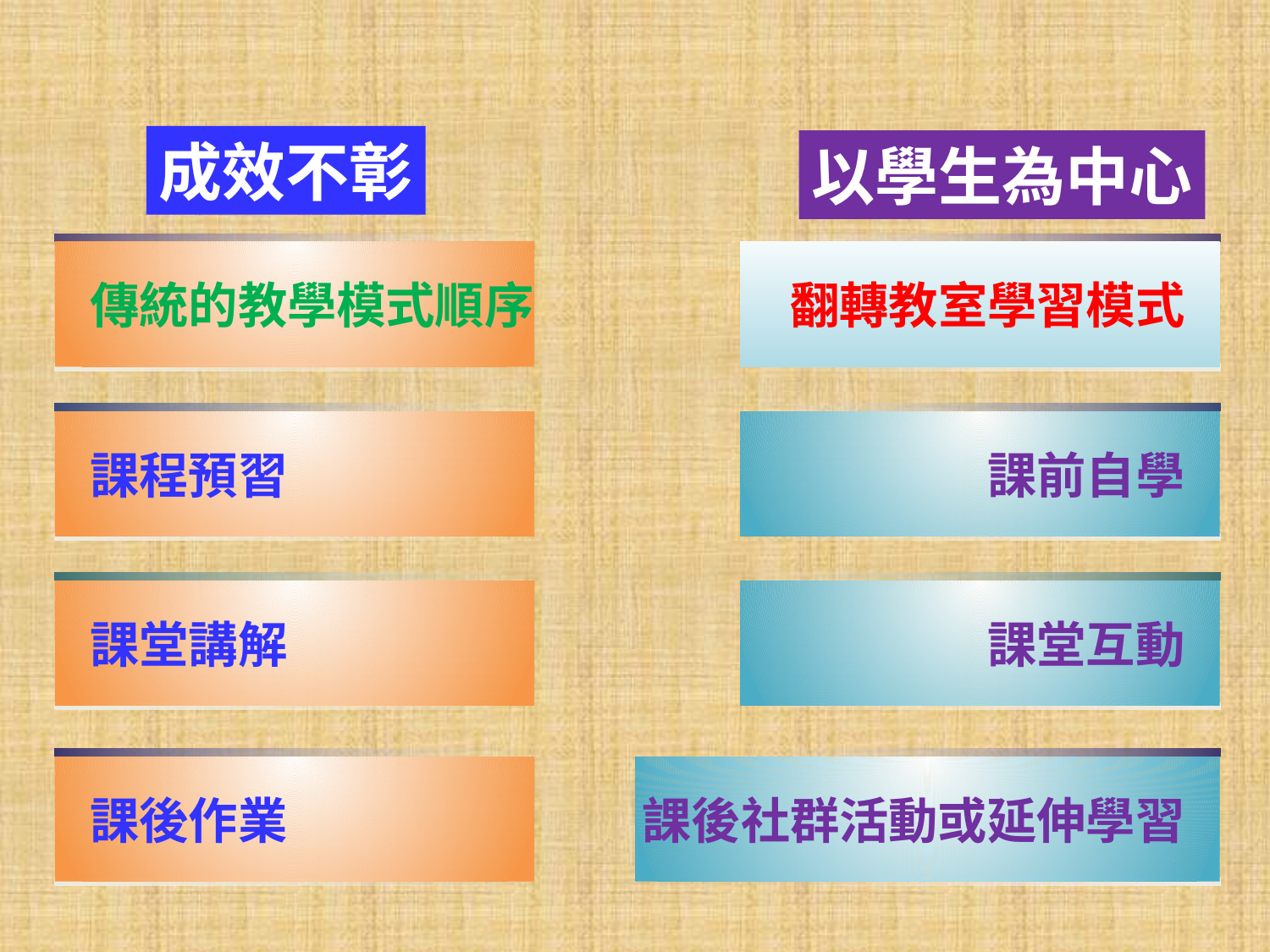

成效不彰
以學生為中心

傳統的教學模式順序
翻轉教室學習模式

課程預習
課前自學

課堂講解
課堂互動

課後作業
課後社群活動或延伸學習